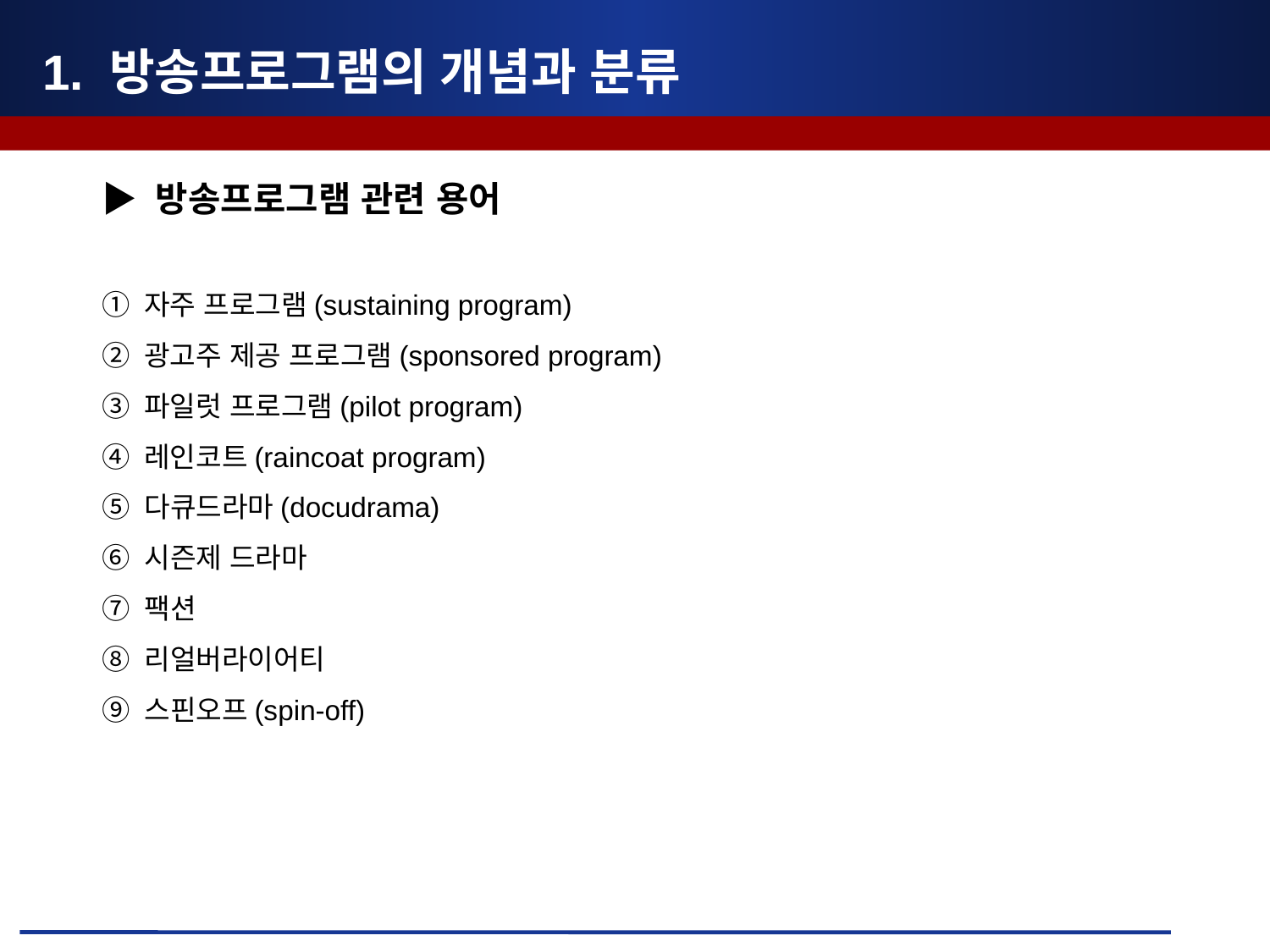

# 1. 방송프로그램의 개념과 분류

▶ 방송프로그램 관련 용어

① 자주 프로그램(sustaining program)
② 광고주 제공 프로그램(sponsored program)
③ 파일럿 프로그램(pilot program)
④ 레인코트(raincoat program)
⑤ 다큐드라마(docudrama)
⑥ 시즌제 드라마
⑦ 팩션
⑧ 리얼버라이어티
⑨ 스핀오프(spin-off)